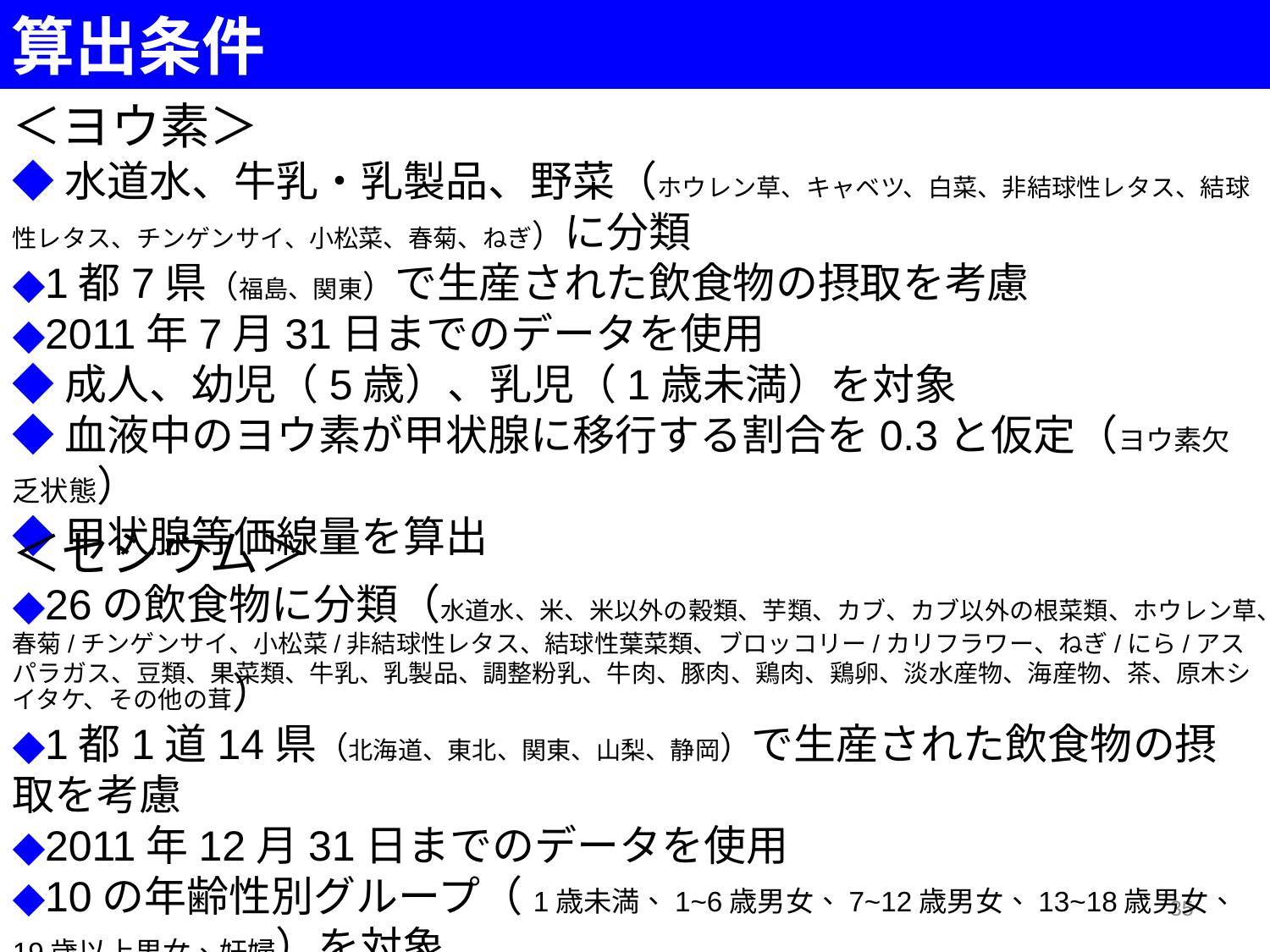

算出条件
＜ヨウ素＞
◆水道水、牛乳・乳製品、野菜（ホウレン草、キャベツ、白菜、非結球性レタス、結球性レタス、チンゲンサイ、小松菜、春菊、ねぎ）に分類
◆1都7県（福島、関東）で生産された飲食物の摂取を考慮
◆2011年7月31日までのデータを使用
◆成人、幼児（5歳）、乳児（1歳未満）を対象
◆血液中のヨウ素が甲状腺に移行する割合を0.3と仮定（ヨウ素欠乏状態）
◆甲状腺等価線量を算出
＜セシウム＞

◆26の飲食物に分類（水道水、米、米以外の穀類、芋類、カブ、カブ以外の根菜類、ホウレン草、春菊/チンゲンサイ、小松菜/非結球性レタス、結球性葉菜類、ブロッコリー/カリフラワー、ねぎ/にら/アスパラガス、豆類、果菜類、牛乳、乳製品、調整粉乳、牛肉、豚肉、鶏肉、鶏卵、淡水産物、海産物、茶、原木シイタケ、その他の茸）
◆1都1道14県（北海道、東北、関東、山梨、静岡）で生産された飲食物の摂取を考慮
◆2011年12月31日までのデータを使用
◆10の年齢性別グループ（1歳未満、1~6歳男女、7~12歳男女、13~18歳男女、19歳以上男女、妊婦）を対象
◆実効線量を算出
35